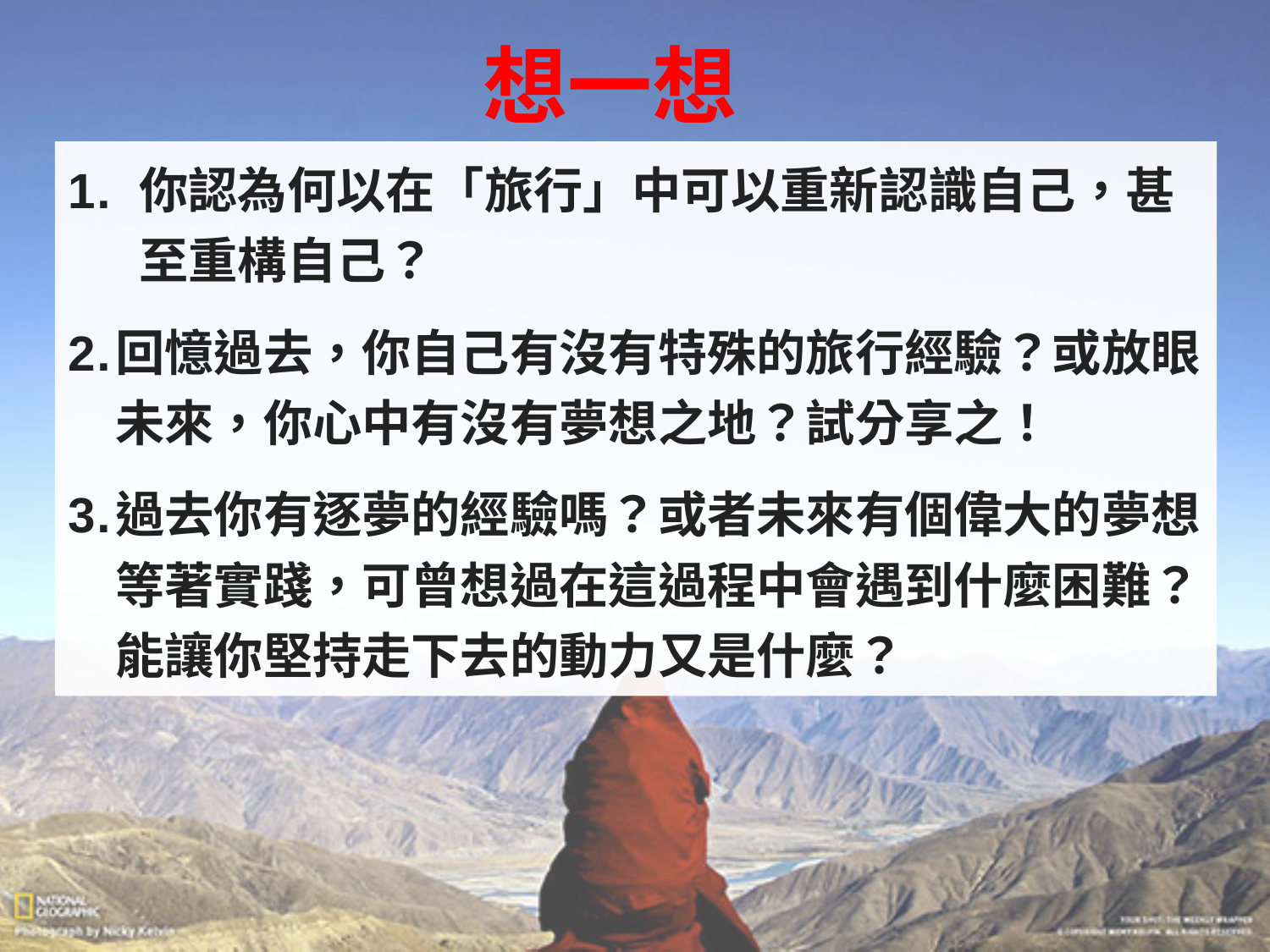

想一想
你認為何以在「旅行」中可以重新認識自己，甚至重構自己？
回憶過去，你自己有沒有特殊的旅行經驗？或放眼未來，你心中有沒有夢想之地？試分享之！
過去你有逐夢的經驗嗎？或者未來有個偉大的夢想等著實踐，可曾想過在這過程中會遇到什麼困難？能讓你堅持走下去的動力又是什麼？